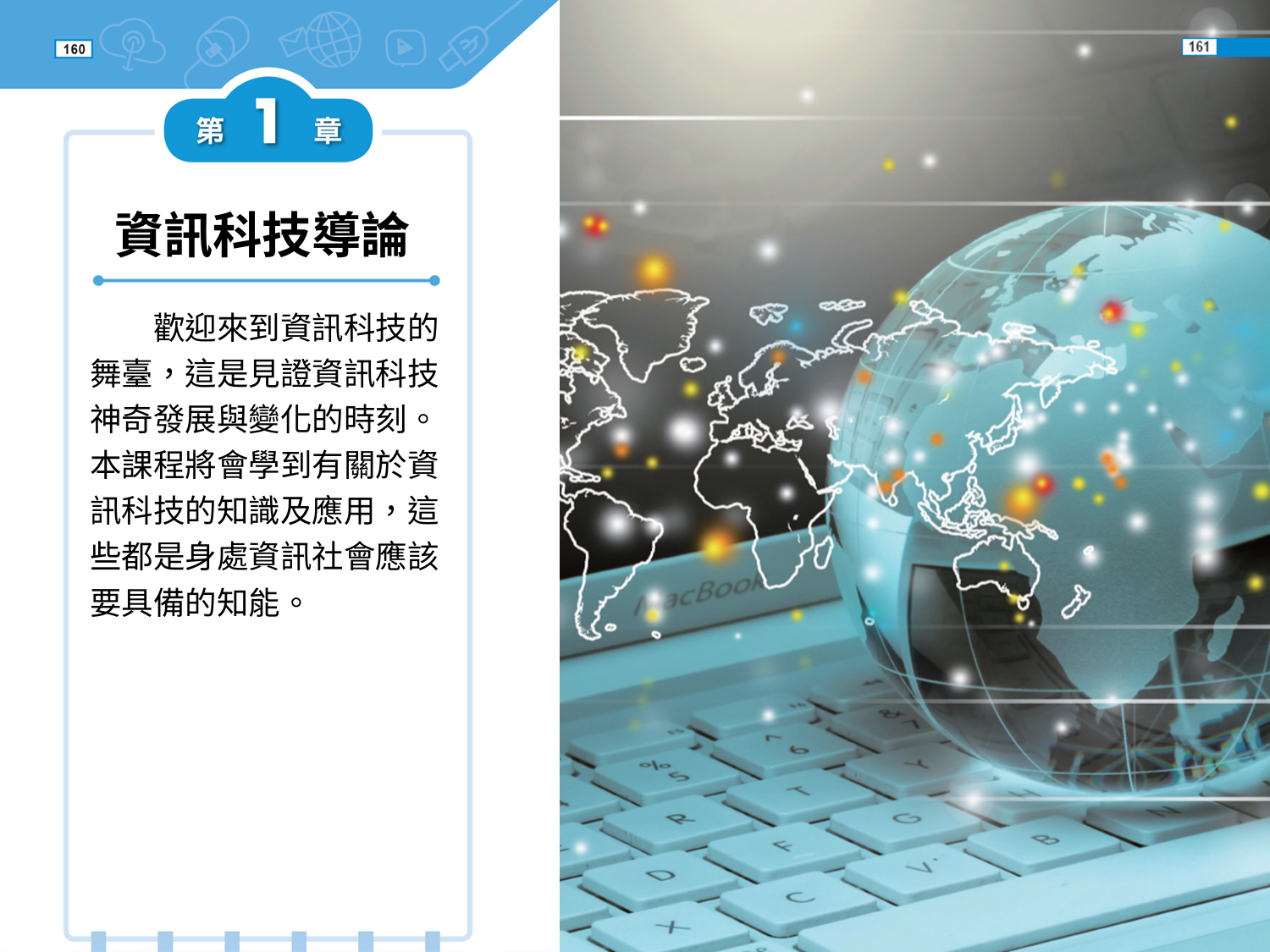

資訊科技導論
　　歡迎來到資訊科技的舞臺，這是見證資訊科技
神奇發展與變化的時刻。本課程將會學到有關於資
訊科技的知識及應用，這些都是身處資訊社會應該
要具備的知能。